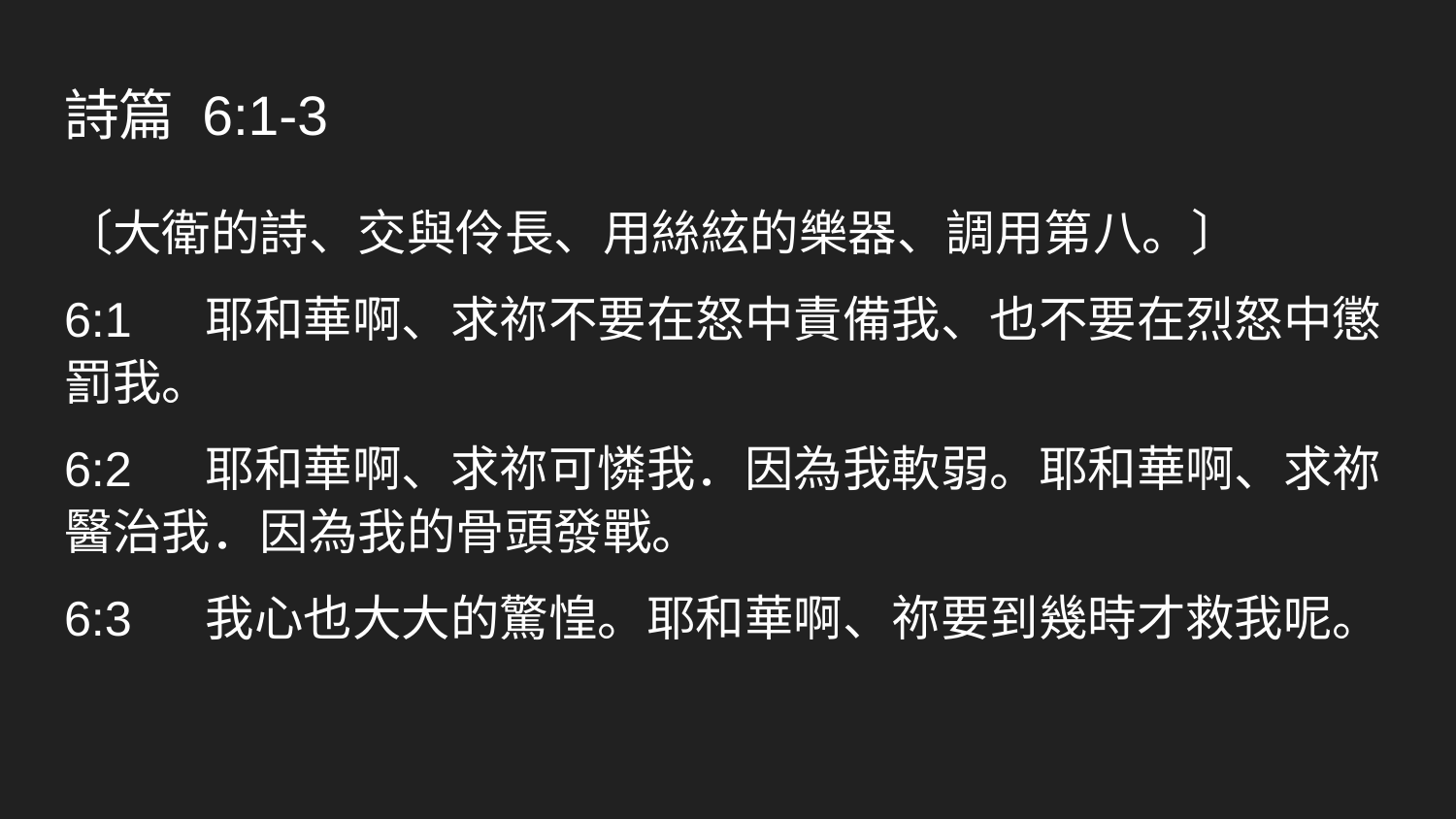

# 詩篇 6:1-3
〔大衛的詩、交與伶長、用絲絃的樂器、調用第八。〕
6:1	耶和華啊、求祢不要在怒中責備我、也不要在烈怒中懲罰我。
6:2	耶和華啊、求祢可憐我．因為我軟弱。耶和華啊、求祢醫治我．因為我的骨頭發戰。
6:3	我心也大大的驚惶。耶和華啊、祢要到幾時才救我呢。